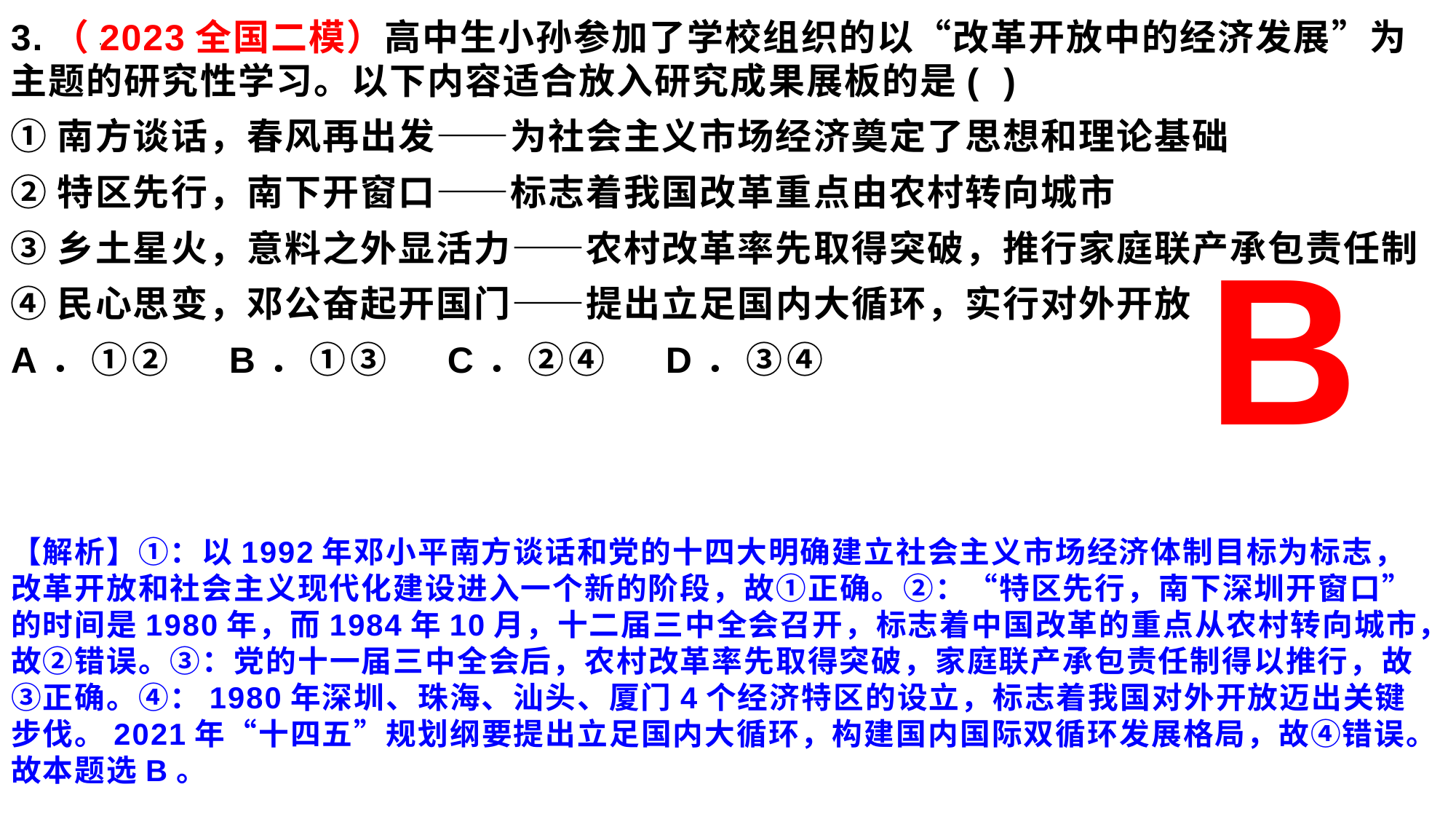

3.（2023全国二模）高中生小孙参加了学校组织的以“改革开放中的经济发展”为主题的研究性学习。以下内容适合放入研究成果展板的是(  )
①南方谈话，春风再出发——为社会主义市场经济奠定了思想和理论基础
②特区先行，南下开窗口——标志着我国改革重点由农村转向城市
③乡土星火，意料之外显活力——农村改革率先取得突破，推行家庭联产承包责任制
④民心思变，邓公奋起开国门——提出立足国内大循环，实行对外开放
A．①②	B．①③	C．②④	D．③④
B
02
稿定PPT
稿定PPT，海量素材持续更新，上千款模板选择总有一款适合你
【解析】①：以1992年邓小平南方谈话和党的十四大明确建立社会主义市场经济体制目标为标志，改革开放和社会主义现代化建设进入一个新的阶段，故①正确。②：“特区先行，南下深圳开窗口”的时间是1980年，而1984年10月，十二届三中全会召开，标志着中国改革的重点从农村转向城市，故②错误。③：党的十一届三中全会后，农村改革率先取得突破，家庭联产承包责任制得以推行，故③正确。④：1980年深圳、珠海、汕头、厦门4个经济特区的设立，标志着我国对外开放迈出关键步伐。2021年“十四五”规划纲要提出立足国内大循环，构建国内国际双循环发展格局，故④错误。故本题选B。